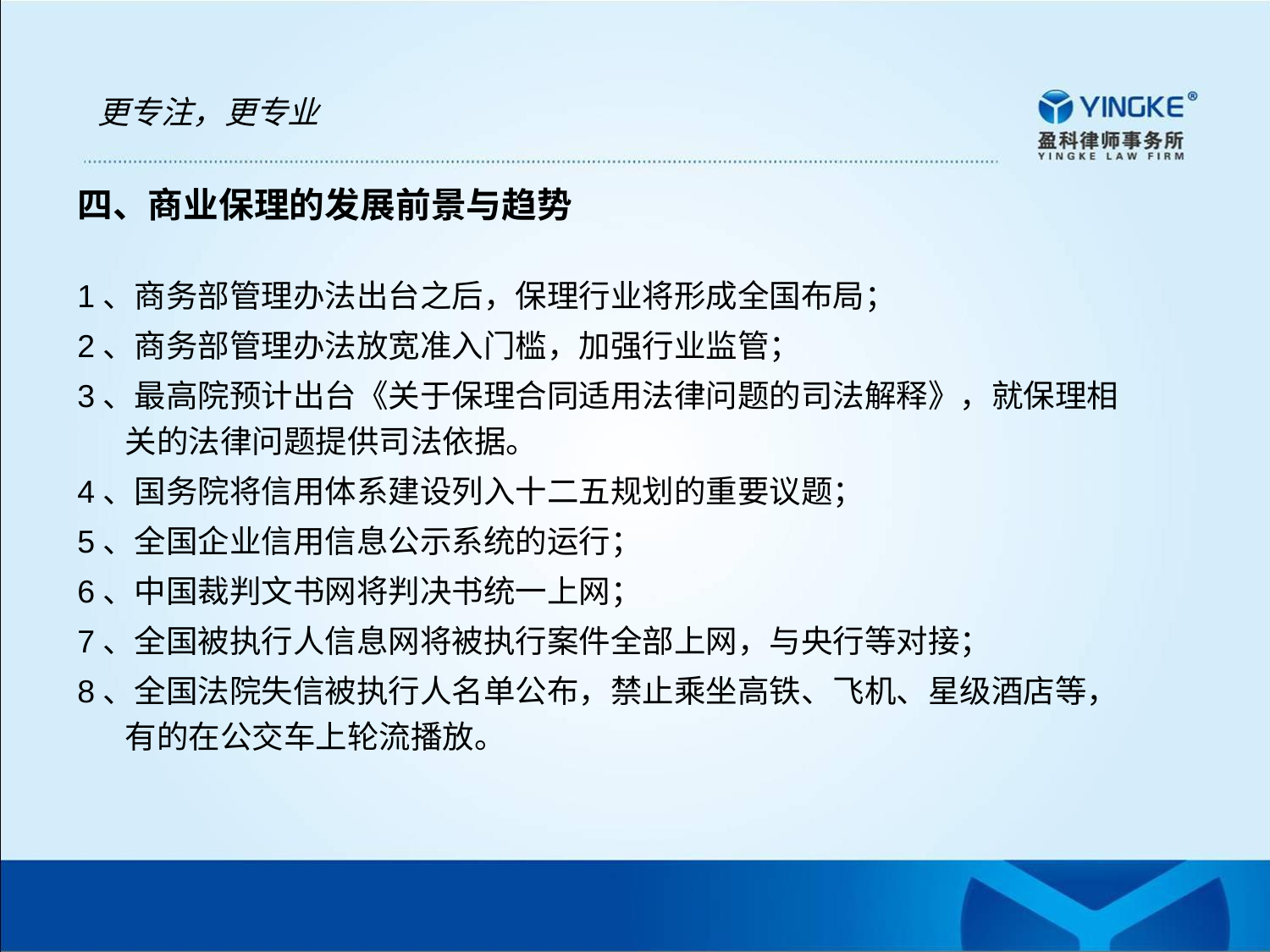

更专注，更专业
四、商业保理的发展前景与趋势

1、商务部管理办法出台之后，保理行业将形成全国布局；
2、商务部管理办法放宽准入门槛，加强行业监管；
3、最高院预计出台《关于保理合同适用法律问题的司法解释》，就保理相关的法律问题提供司法依据。
4、国务院将信用体系建设列入十二五规划的重要议题；
5、全国企业信用信息公示系统的运行；
6、中国裁判文书网将判决书统一上网；
7、全国被执行人信息网将被执行案件全部上网，与央行等对接；
8、全国法院失信被执行人名单公布，禁止乘坐高铁、飞机、星级酒店等，有的在公交车上轮流播放。